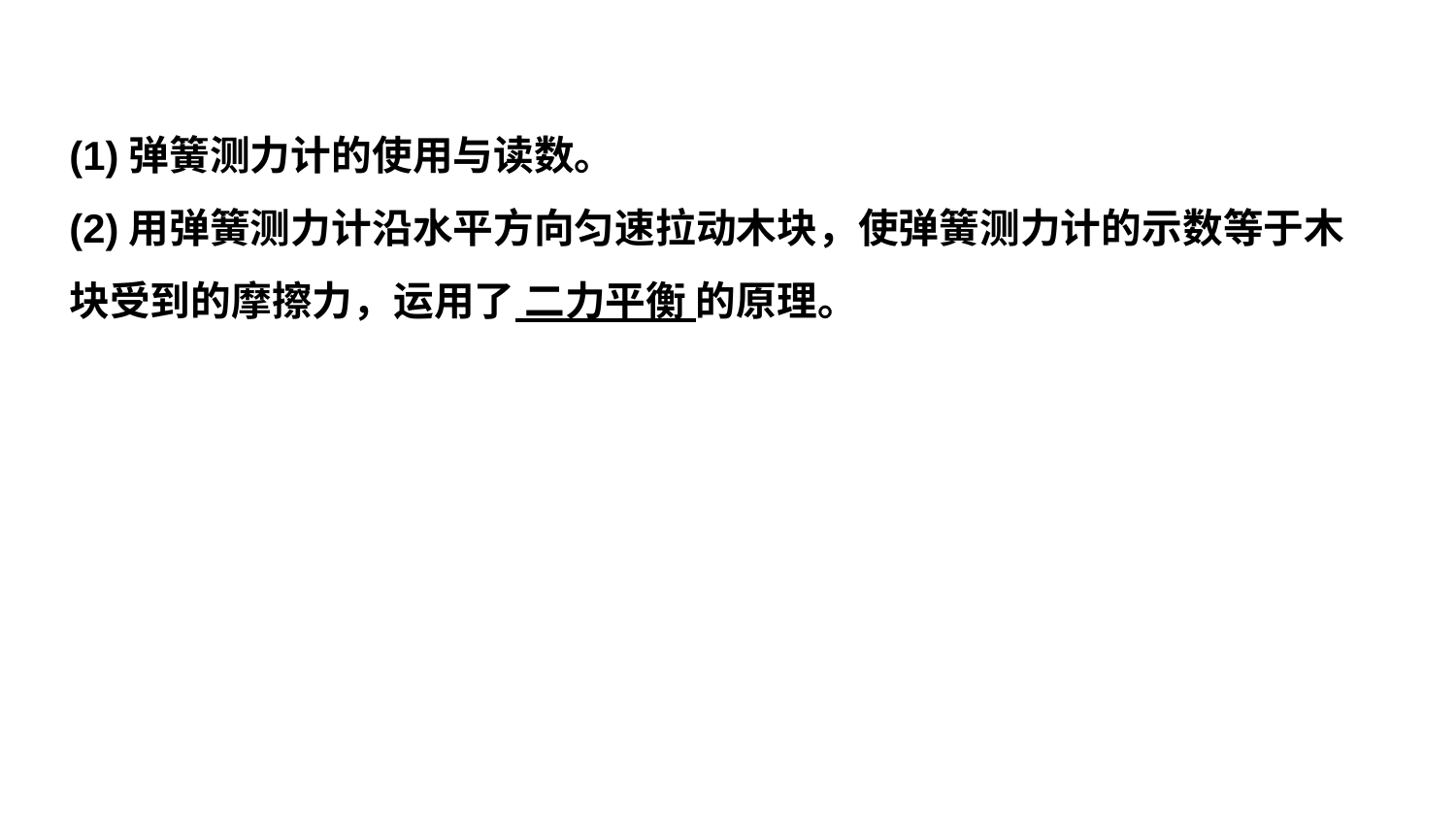

(1)弹簧测力计的使用与读数。
(2)用弹簧测力计沿水平方向匀速拉动木块，使弹簧测力计的示数等于木块受到的摩擦力，运用了 二力平衡 的原理。